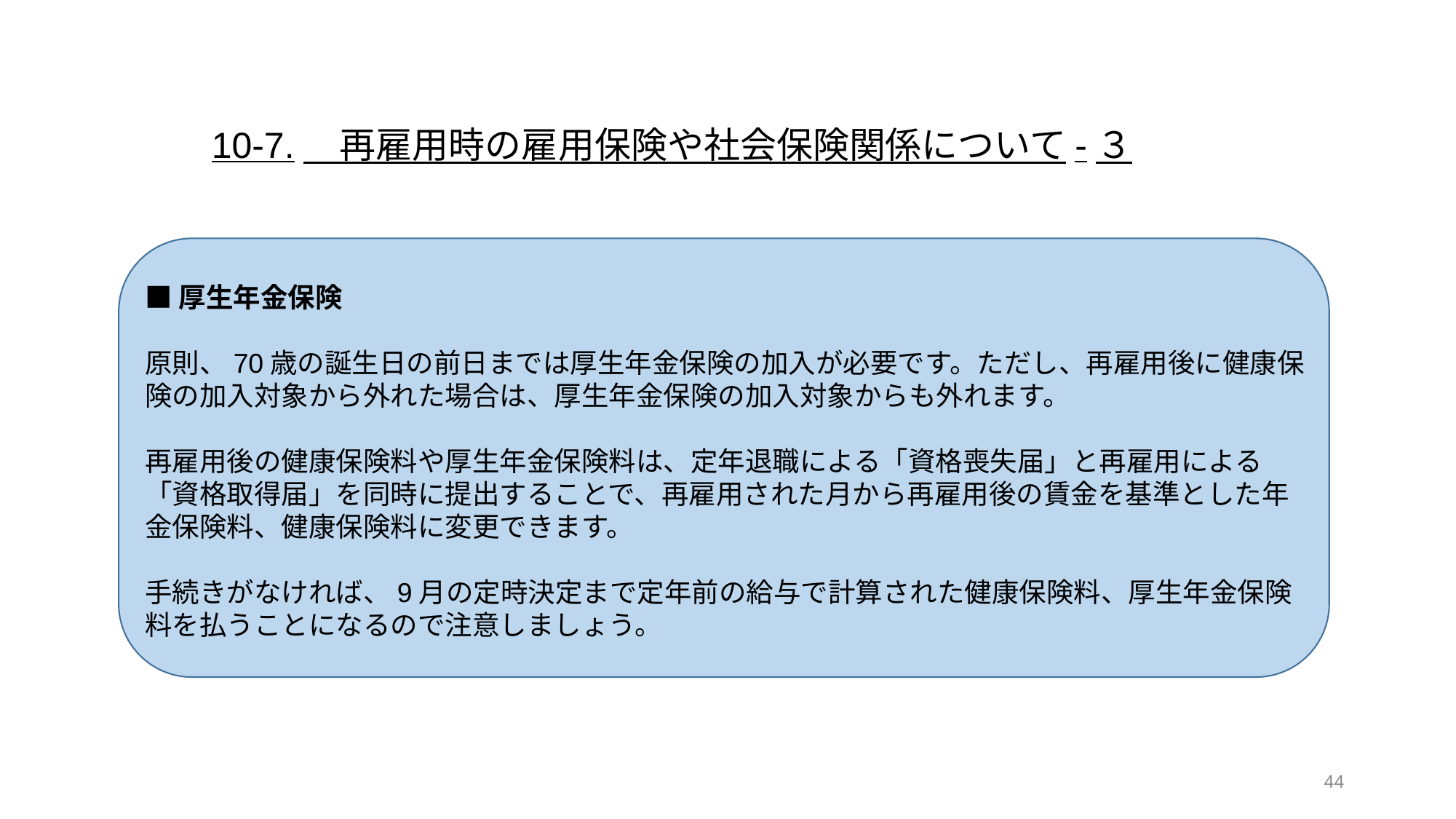

10-7.　再雇用時の雇用保険や社会保険関係について-３

■厚生年金保険

原則、70歳の誕生日の前日までは厚生年金保険の加入が必要です。ただし、再雇用後に健康保険の加入対象から外れた場合は、厚生年金保険の加入対象からも外れます。
再雇用後の健康保険料や厚生年金保険料は、定年退職による「資格喪失届」と再雇用による「資格取得届」を同時に提出することで、再雇用された月から再雇用後の賃金を基準とした年金保険料、健康保険料に変更できます。
手続きがなければ、9月の定時決定まで定年前の給与で計算された健康保険料、厚生年金保険料を払うことになるので注意しましょう。
44